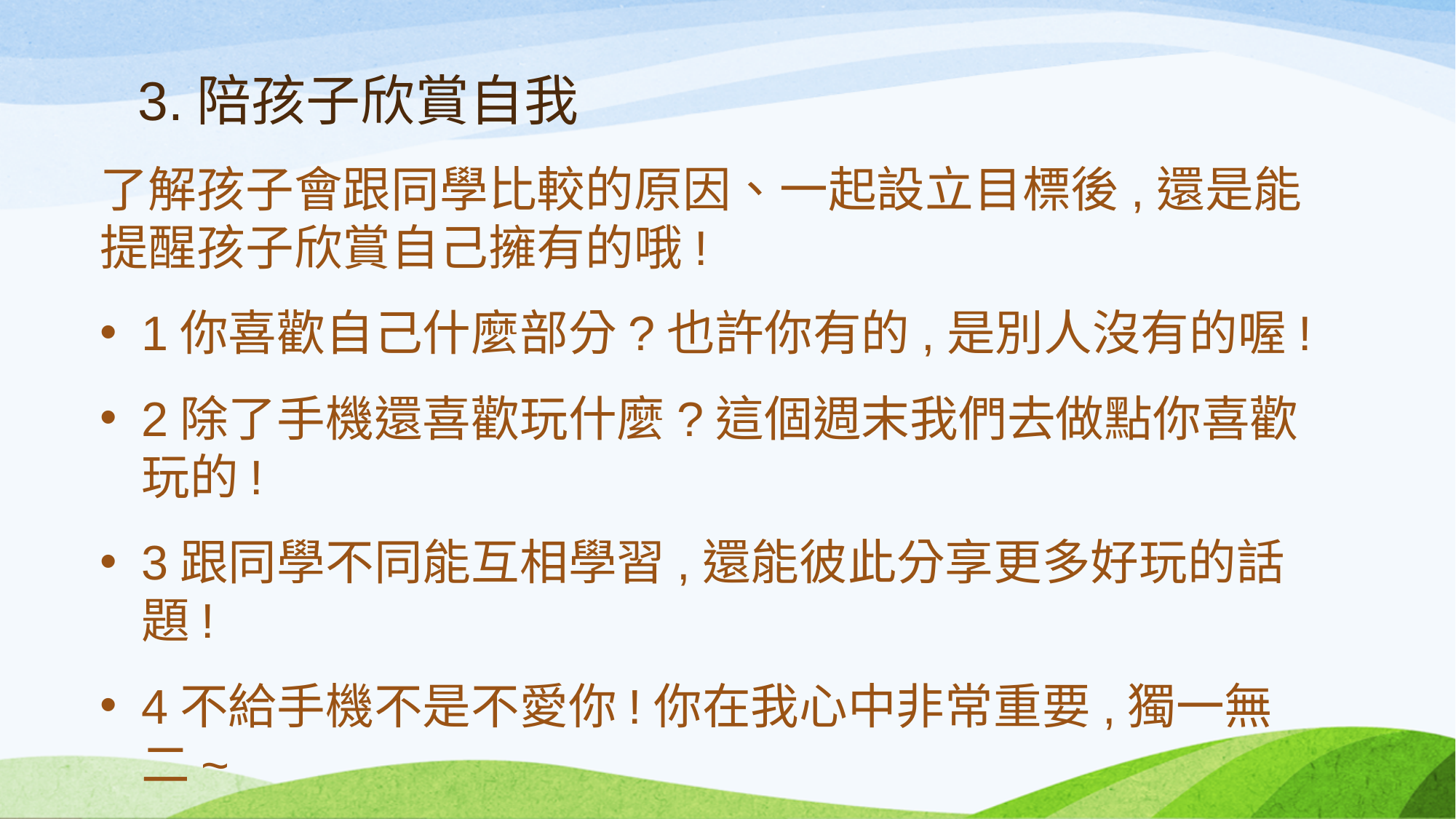

# 3.陪孩子欣賞自我
了解孩子會跟同學比較的原因、一起設立目標後,還是能提醒孩子欣賞自己擁有的哦!
1你喜歡自己什麼部分?也許你有的,是別人沒有的喔!
2除了手機還喜歡玩什麼?這個週末我們去做點你喜歡玩的!
3跟同學不同能互相學習,還能彼此分享更多好玩的話題!
4不給手機不是不愛你!你在我心中非常重要,獨一無二~